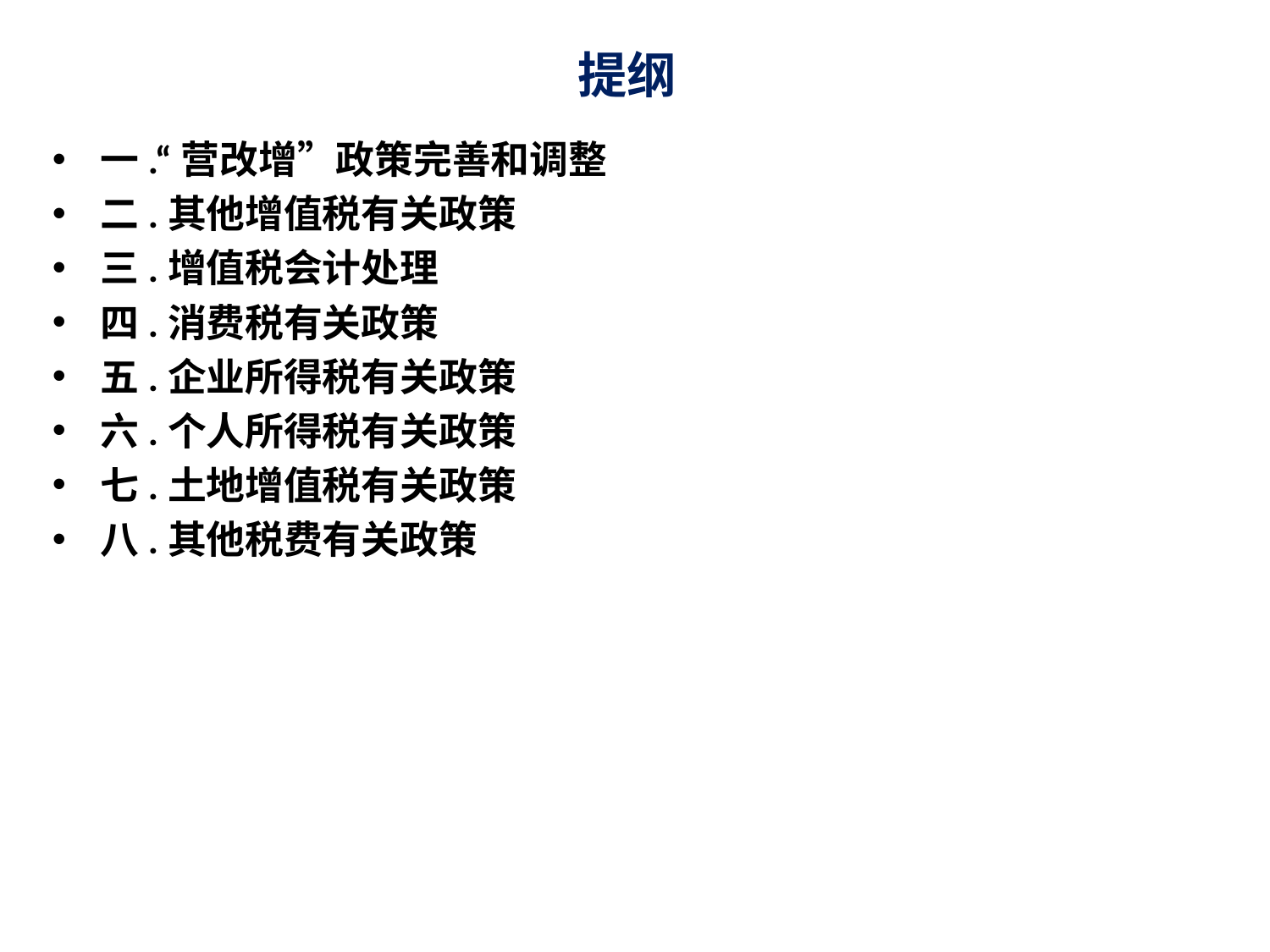

# 提纲
一.“营改增”政策完善和调整
二.其他增值税有关政策
三.增值税会计处理
四.消费税有关政策
五.企业所得税有关政策
六.个人所得税有关政策
七.土地增值税有关政策
八.其他税费有关政策